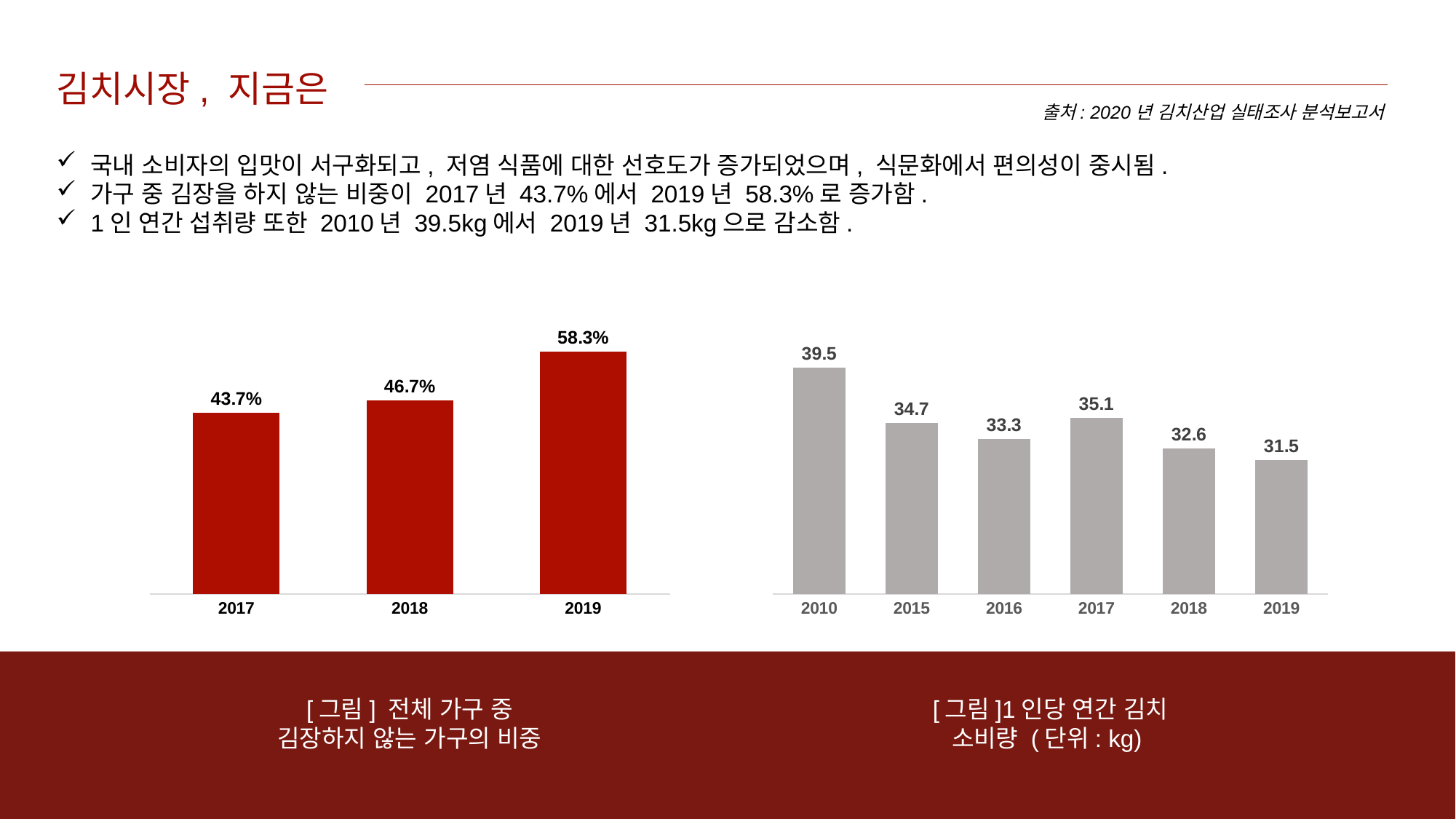

김치시장, 지금은
출처: 2020년 김치산업 실태조사 분석보고서
국내 소비자의 입맛이 서구화되고, 저염 식품에 대한 선호도가 증가되었으며, 식문화에서 편의성이 중시됨.
가구 중 김장을 하지 않는 비중이 2017년 43.7%에서 2019년 58.3%로 증가함.
1인 연간 섭취량 또한 2010년 39.5kg에서 2019년 31.5kg으로 감소함.

### Chart

| Category | 김치를 직접 담그지 않는 가구 비중 |
|---|---|
| 2017 | 0.437 |
| 2018 | 0.467 |
| 2019 | 0.583 |

### Chart

| Category | 1인 연간 섭취량 |
|---|---|
| 2010 | 39.4565 |
| 2015 | 34.748 |
| 2016 | 33.3245 |
| 2017 | 35.1495 |
| 2018 | 32.558 |
| 2019 | 31.536000000000005 |

[그림]1인당 연간 김치 소비량 (단위: kg)
[그림] 전체 가구 중
김장하지 않는 가구의 비중